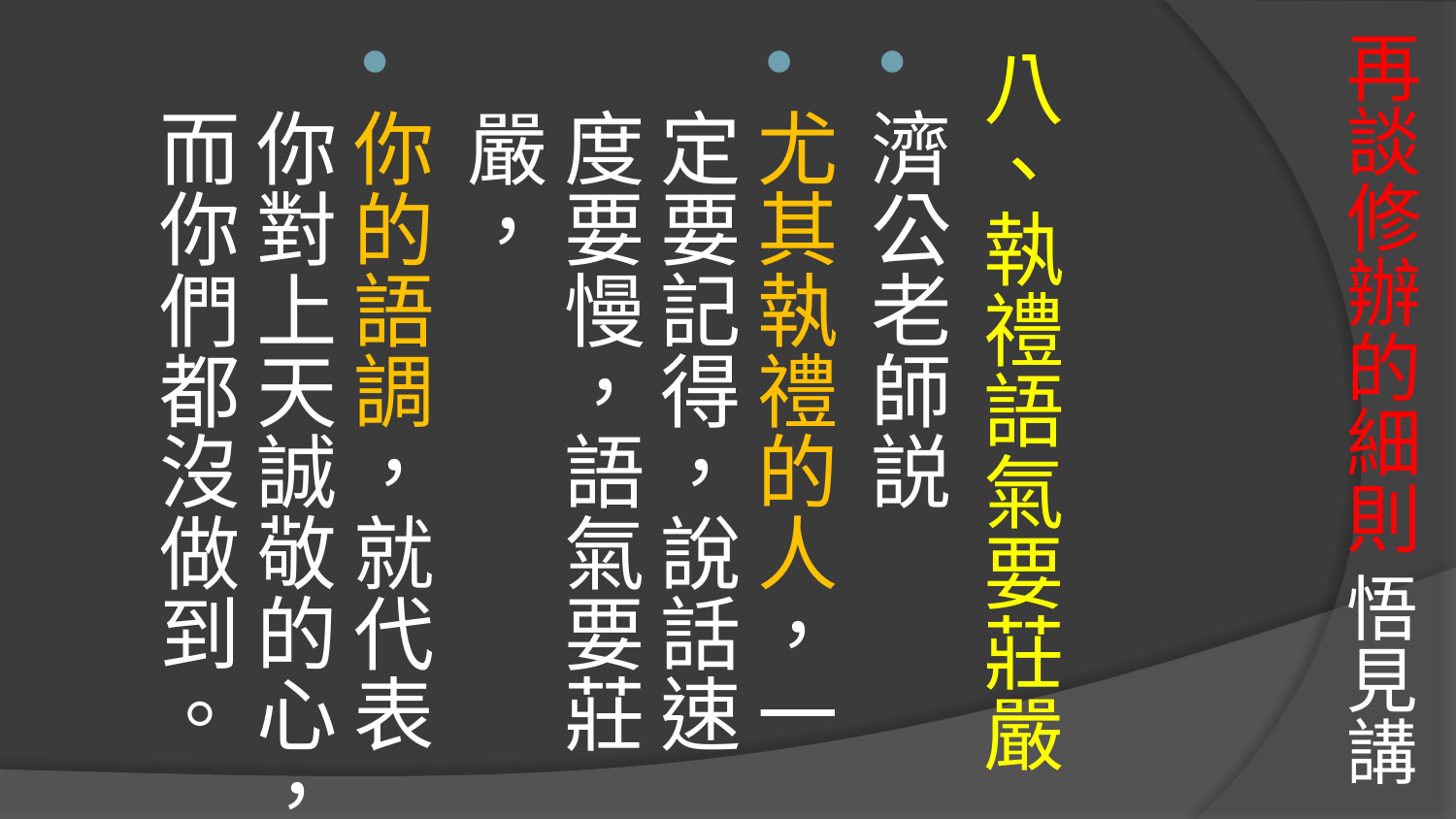

# 再談修辦的細則 悟見講
八、執禮語氣要莊嚴
濟公老師説
尤其執禮的人，一定要記得，說話速度要慢，語氣要莊嚴，
你的語調，就代表你對上天誠敬的心，而你們都沒做到。